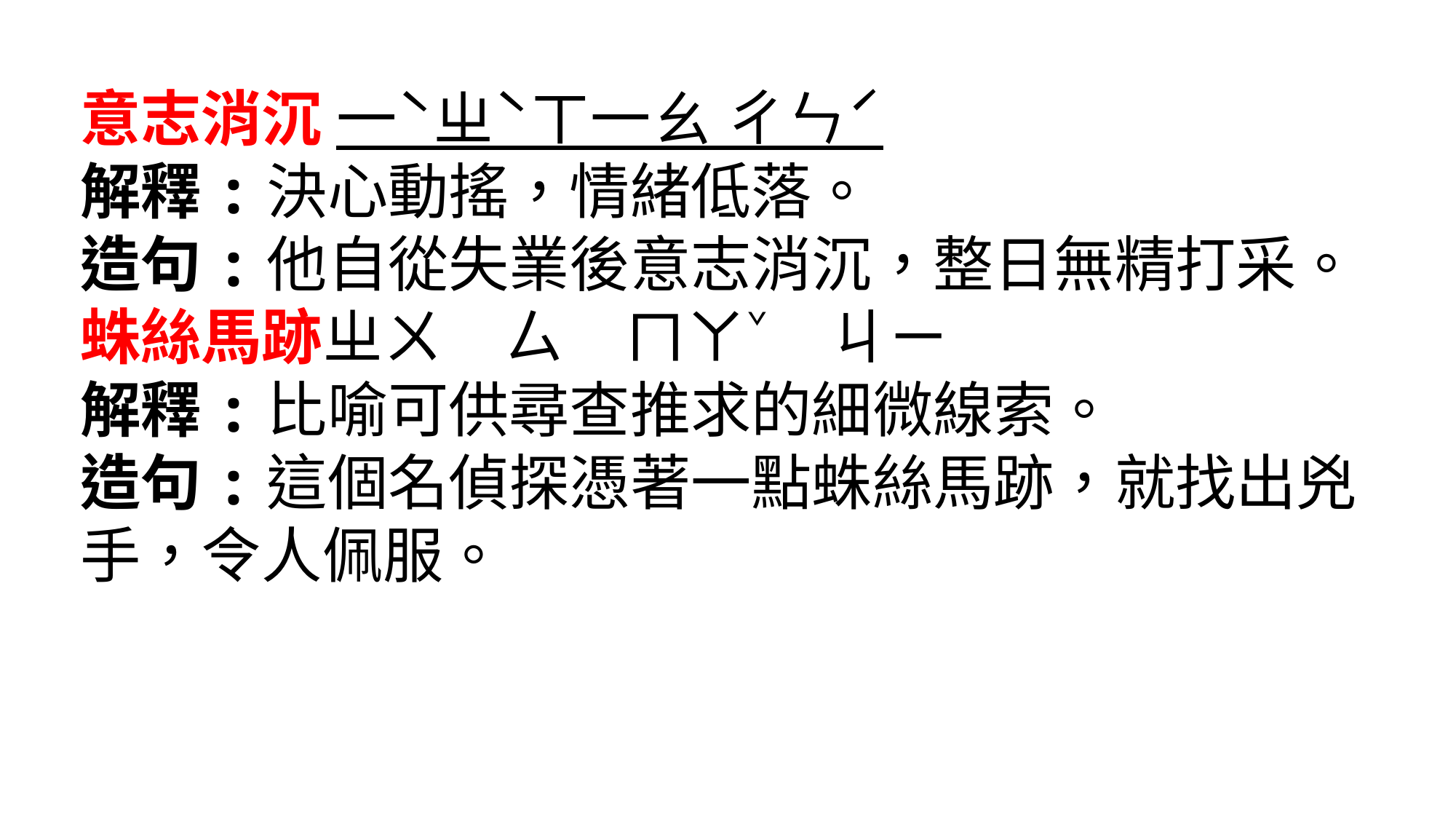

意志消沉 一ˋㄓˋㄒ一ㄠ ㄔㄣˊ
解釋:決心動搖，情緒低落。
造句:他自從失業後意志消沉，整日無精打采。
蛛絲馬跡ㄓㄨ　ㄙ　ㄇㄚˇ　ㄐㄧ
解釋:比喻可供尋查推求的細微線索。
造句:這個名偵探憑著一點蛛絲馬跡，就找出兇手，令人佩服。